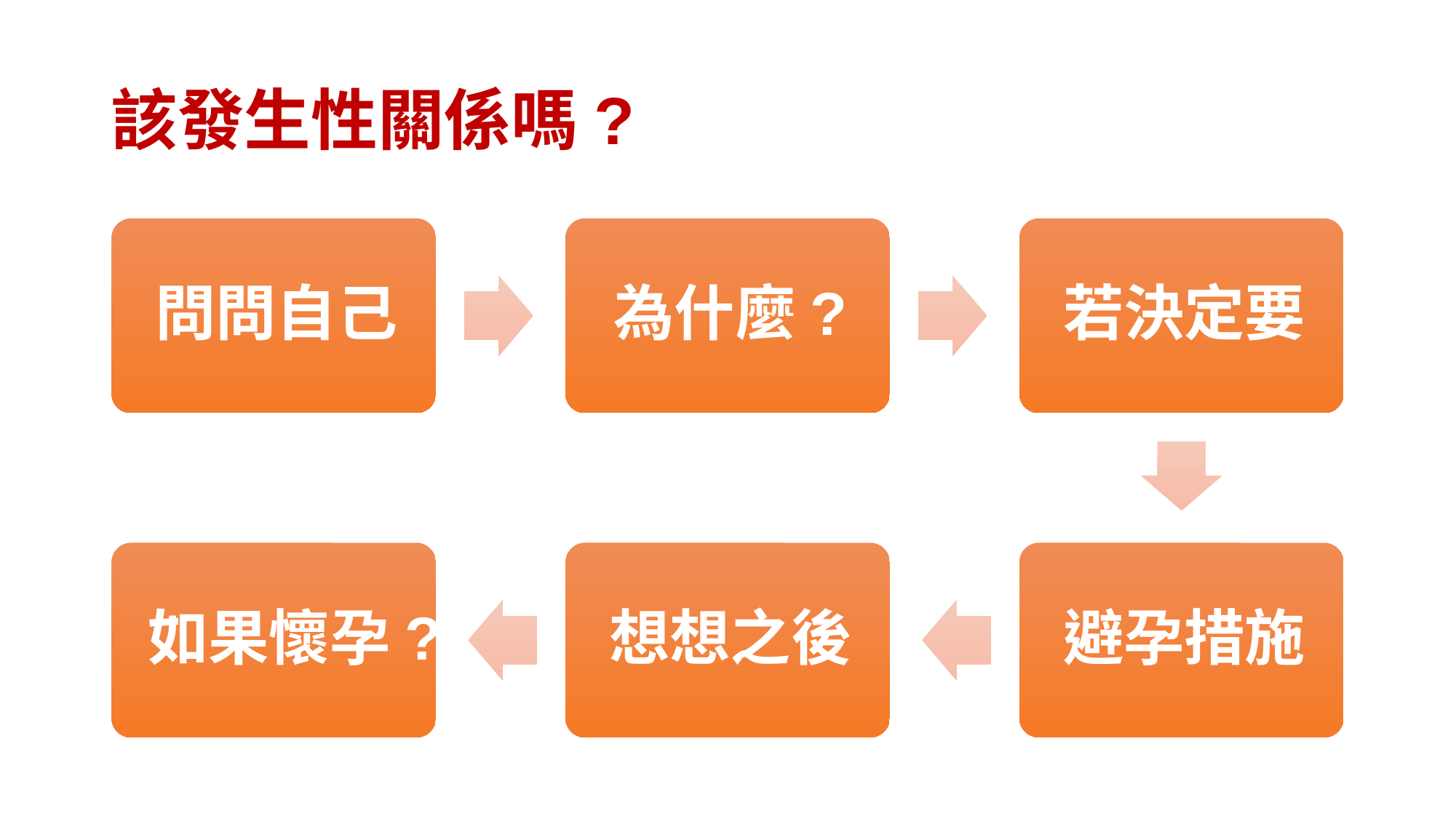

# 該發生性關係嗎?
問問自己

為什麼?

若決定要

避孕措施

想想之後

如果懷孕?